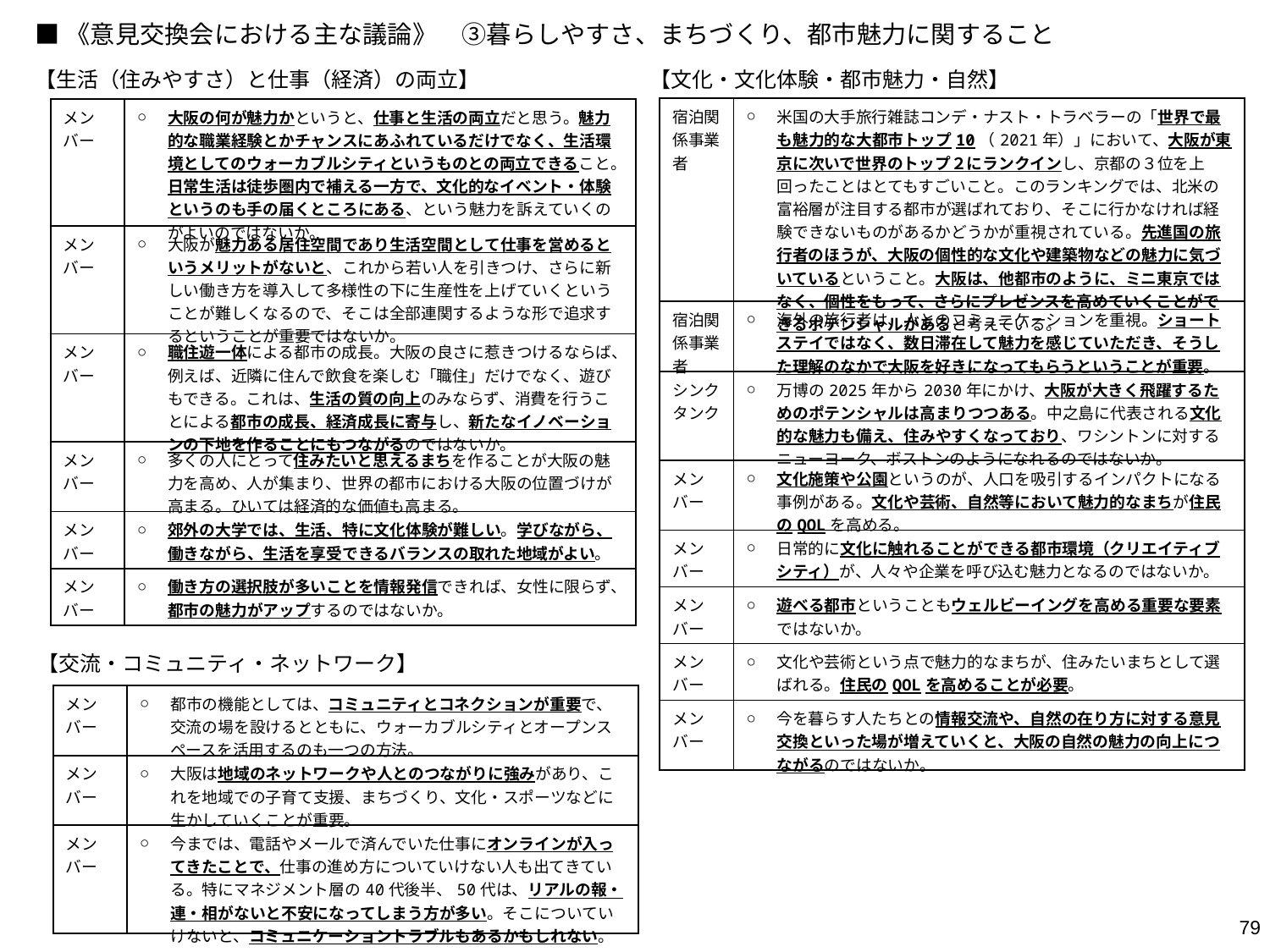

■《意見交換会における主な議論》　③暮らしやすさ、まちづくり、都市魅力に関すること
【文化・文化体験・都市魅力・自然】
【生活（住みやすさ）と仕事（経済）の両立】
| 宿泊関係事業者 | ○ | 米国の大手旅行雑誌コンデ・ナスト・トラベラーの「世界で最も魅力的な大都市トップ10（2021年）」において、大阪が東京に次いで世界のトップ２にランクインし、京都の３位を上回ったことはとてもすごいこと。このランキングでは、北米の富裕層が注目する都市が選ばれており、そこに行かなければ経験できないものがあるかどうかが重視されている。先進国の旅行者のほうが、大阪の個性的な文化や建築物などの魅力に気づいているということ。大阪は、他都市のように、ミニ東京ではなく、個性をもって、さらにプレゼンスを高めていくことができるポテンシャルがあると考えている。 |
| --- | --- | --- |
| 宿泊関係事業者 | ○ | 海外の旅行者は、人とのコミュニケーションを重視。ショートステイではなく、数日滞在して魅力を感じていただき、そうした理解のなかで大阪を好きになってもらうということが重要。 |
| シンクタンク | ○ | 万博の2025年から2030年にかけ、大阪が大きく飛躍するためのポテンシャルは高まりつつある。中之島に代表される文化的な魅力も備え、住みやすくなっており、ワシントンに対するニューヨーク、ボストンのようになれるのではないか。 |
| メンバー | ○ | 文化施策や公園というのが、人口を吸引するインパクトになる事例がある。文化や芸術、自然等において魅力的なまちが住民のQOLを高める。 |
| メンバー | ○ | 日常的に文化に触れることができる都市環境（クリエイティブシティ）が、人々や企業を呼び込む魅力となるのではないか。 |
| メンバー | ○ | 遊べる都市ということもウェルビーイングを高める重要な要素ではないか。 |
| メンバー | ○ | 文化や芸術という点で魅力的なまちが、住みたいまちとして選ばれる。住民のQOLを高めることが必要。 |
| メンバー | ○ | 今を暮らす人たちとの情報交流や、自然の在り方に対する意見交換といった場が増えていくと、大阪の自然の魅力の向上につながるのではないか。 |
| メンバー | ○ | 大阪の何が魅力かというと、仕事と生活の両立だと思う。魅力的な職業経験とかチャンスにあふれているだけでなく、生活環境としてのウォーカブルシティというものとの両立できること。日常生活は徒歩圏内で補える一方で、文化的なイベント・体験というのも手の届くところにある、という魅力を訴えていくのがよいのではないか。 |
| --- | --- | --- |
| メンバー | ○ | 大阪が魅力ある居住空間であり生活空間として仕事を営めるというメリットがないと、これから若い人を引きつけ、さらに新しい働き方を導入して多様性の下に生産性を上げていくということが難しくなるので、そこは全部連関するような形で追求するということが重要ではないか。 |
| メンバー | ○ | 職住遊一体による都市の成長。大阪の良さに惹きつけるならば、例えば、近隣に住んで飲食を楽しむ「職住」だけでなく、遊びもできる。これは、生活の質の向上のみならず、消費を行うことによる都市の成長、経済成長に寄与し、新たなイノベーションの下地を作ることにもつながるのではないか。 |
| メンバー | ○ | 多くの人にとって住みたいと思えるまちを作ることが大阪の魅力を高め、人が集まり、世界の都市における大阪の位置づけが高まる。ひいては経済的な価値も高まる。 |
| メンバー | ○ | 郊外の大学では、生活、特に文化体験が難しい。学びながら、働きながら、生活を享受できるバランスの取れた地域がよい。 |
| メンバー | ○ | 働き方の選択肢が多いことを情報発信できれば、女性に限らず、都市の魅力がアップするのではないか。 |
【交流・コミュニティ・ネットワーク】
| メンバー | ○ | 都市の機能としては、コミュニティとコネクションが重要で、交流の場を設けるとともに、ウォーカブルシティとオープンスペースを活用するのも一つの方法。 |
| --- | --- | --- |
| メンバー | ○ | 大阪は地域のネットワークや人とのつながりに強みがあり、これを地域での子育て支援、まちづくり、文化・スポーツなどに生かしていくことが重要。 |
| メンバー | ○ | 今までは、電話やメールで済んでいた仕事にオンラインが入ってきたことで、仕事の進め方についていけない人も出てきている。特にマネジメント層の40代後半、50代は、リアルの報・連・相がないと不安になってしまう方が多い。そこについていけないと、コミュニケーショントラブルもあるかもしれない。 |
79